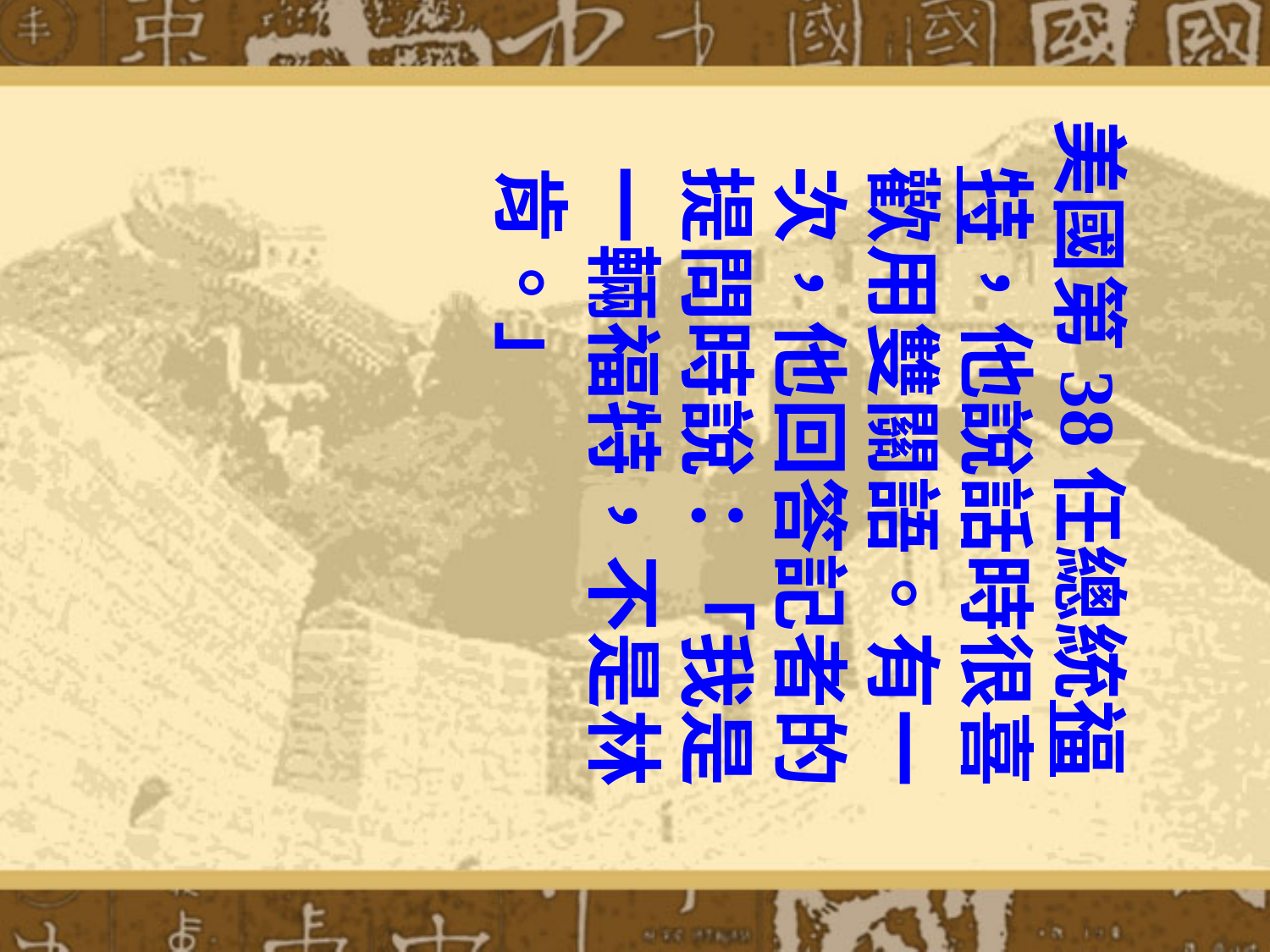

美國第38任總統福特，他說話時很喜歡用雙關語。有一次，他回答記者的提問時說：「我是一輛福特，不是林肯。」